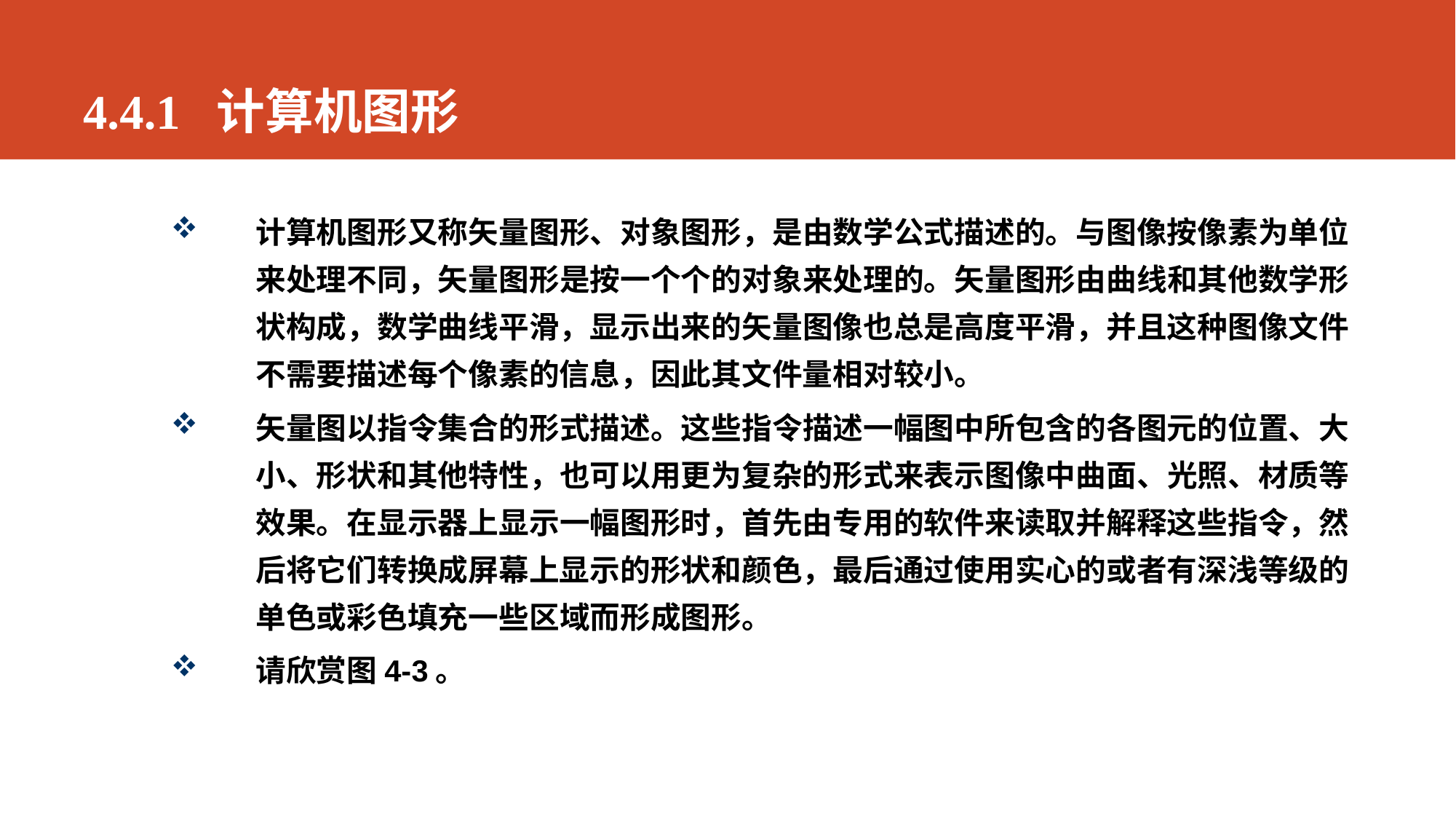

# 4.4.1  计算机图形
计算机图形又称矢量图形、对象图形，是由数学公式描述的。与图像按像素为单位来处理不同，矢量图形是按一个个的对象来处理的。矢量图形由曲线和其他数学形状构成，数学曲线平滑，显示出来的矢量图像也总是高度平滑，并且这种图像文件不需要描述每个像素的信息，因此其文件量相对较小。
矢量图以指令集合的形式描述。这些指令描述一幅图中所包含的各图元的位置、大小、形状和其他特性，也可以用更为复杂的形式来表示图像中曲面、光照、材质等效果。在显示器上显示一幅图形时，首先由专用的软件来读取并解释这些指令，然后将它们转换成屏幕上显示的形状和颜色，最后通过使用实心的或者有深浅等级的单色或彩色填充一些区域而形成图形。
请欣赏图4-3。